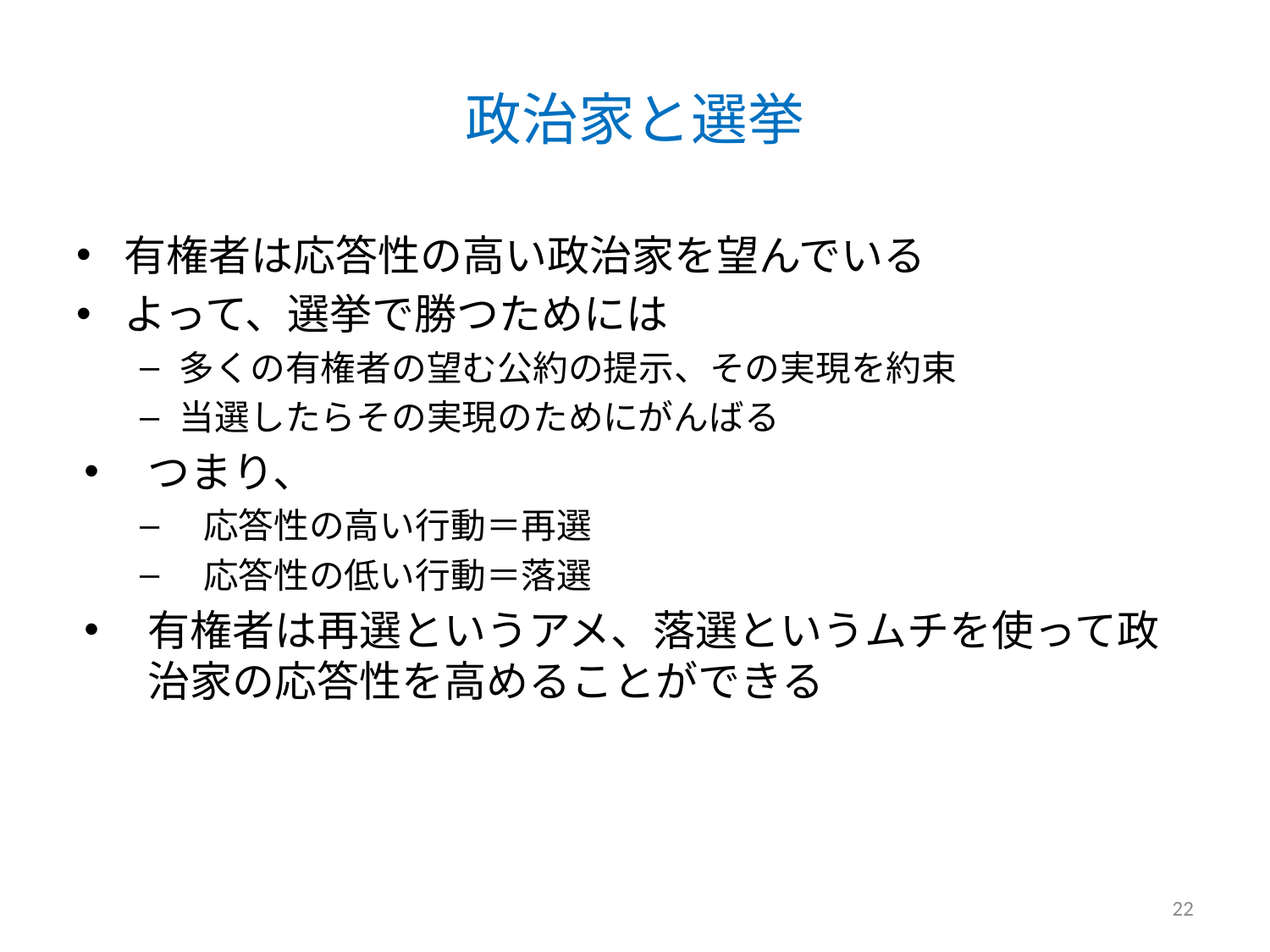

# 政治家と選挙
有権者は応答性の高い政治家を望んでいる
よって、選挙で勝つためには
多くの有権者の望む公約の提示、その実現を約束
当選したらその実現のためにがんばる
つまり、
応答性の高い行動＝再選
応答性の低い行動＝落選
有権者は再選というアメ、落選というムチを使って政治家の応答性を高めることができる

22